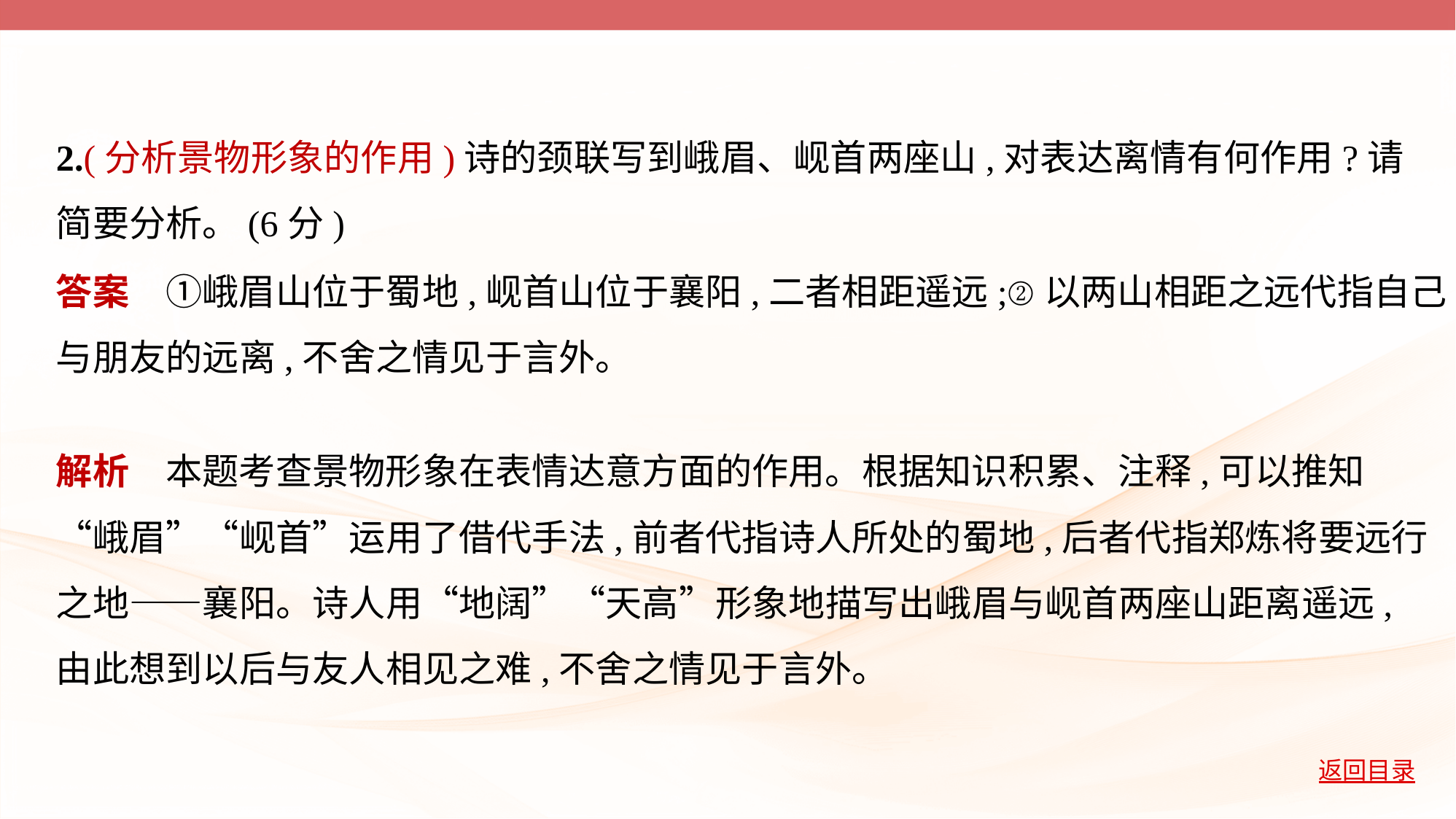

2.(分析景物形象的作用)诗的颈联写到峨眉、岘首两座山,对表达离情有何作用?请
简要分析。(6分)
答案　①峨眉山位于蜀地,岘首山位于襄阳,二者相距遥远;②以两山相距之远代指自己
与朋友的远离,不舍之情见于言外。
解析　本题考查景物形象在表情达意方面的作用。根据知识积累、注释,可以推知
“峨眉”“岘首”运用了借代手法,前者代指诗人所处的蜀地,后者代指郑炼将要远行
之地——襄阳。诗人用“地阔”“天高”形象地描写出峨眉与岘首两座山距离遥远,
由此想到以后与友人相见之难,不舍之情见于言外。